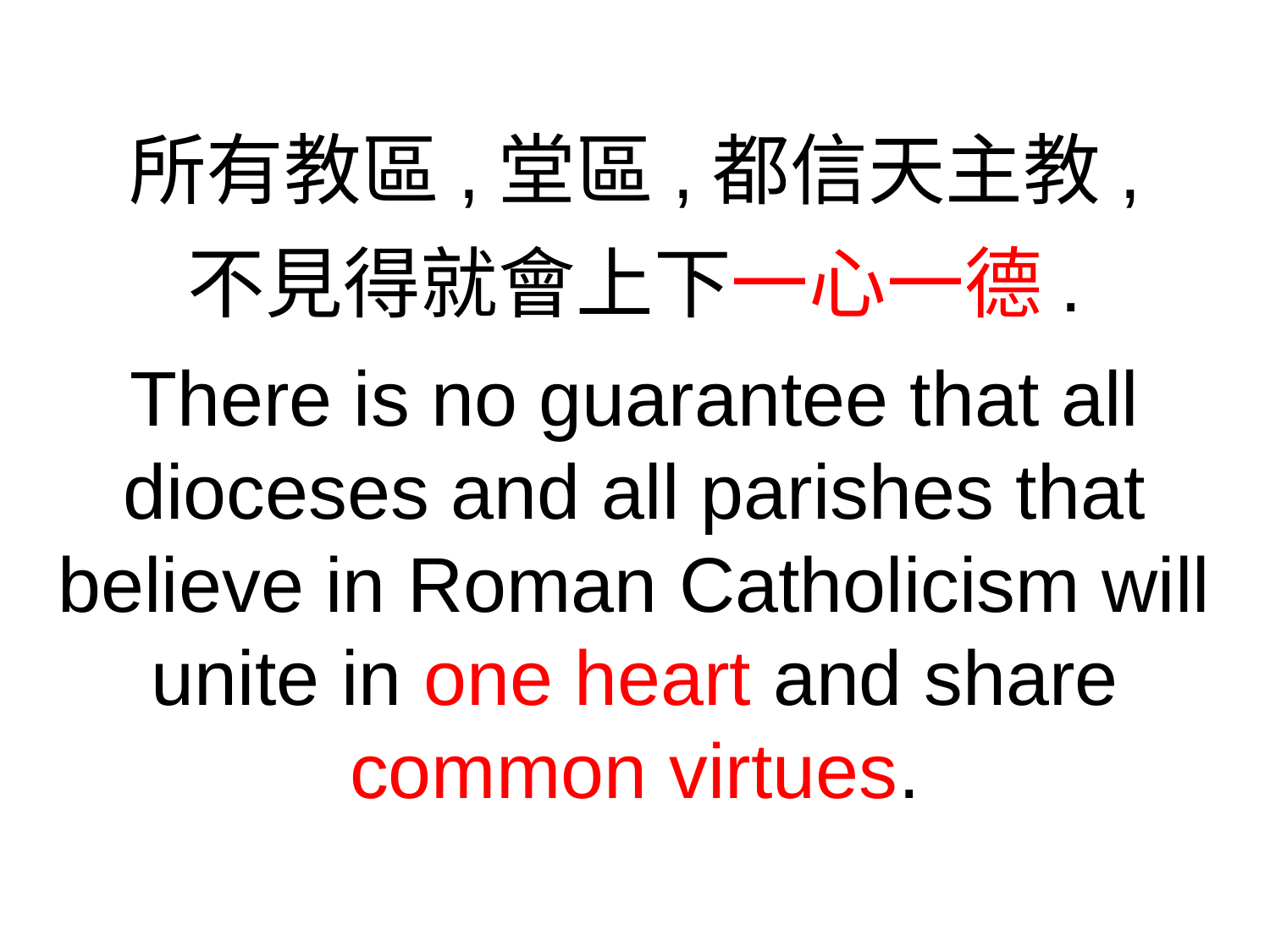

所有教區,堂區,都信天主教,
不見得就會上下一心一德.
There is no guarantee that all dioceses and all parishes that believe in Roman Catholicism will unite in one heart and share common virtues.